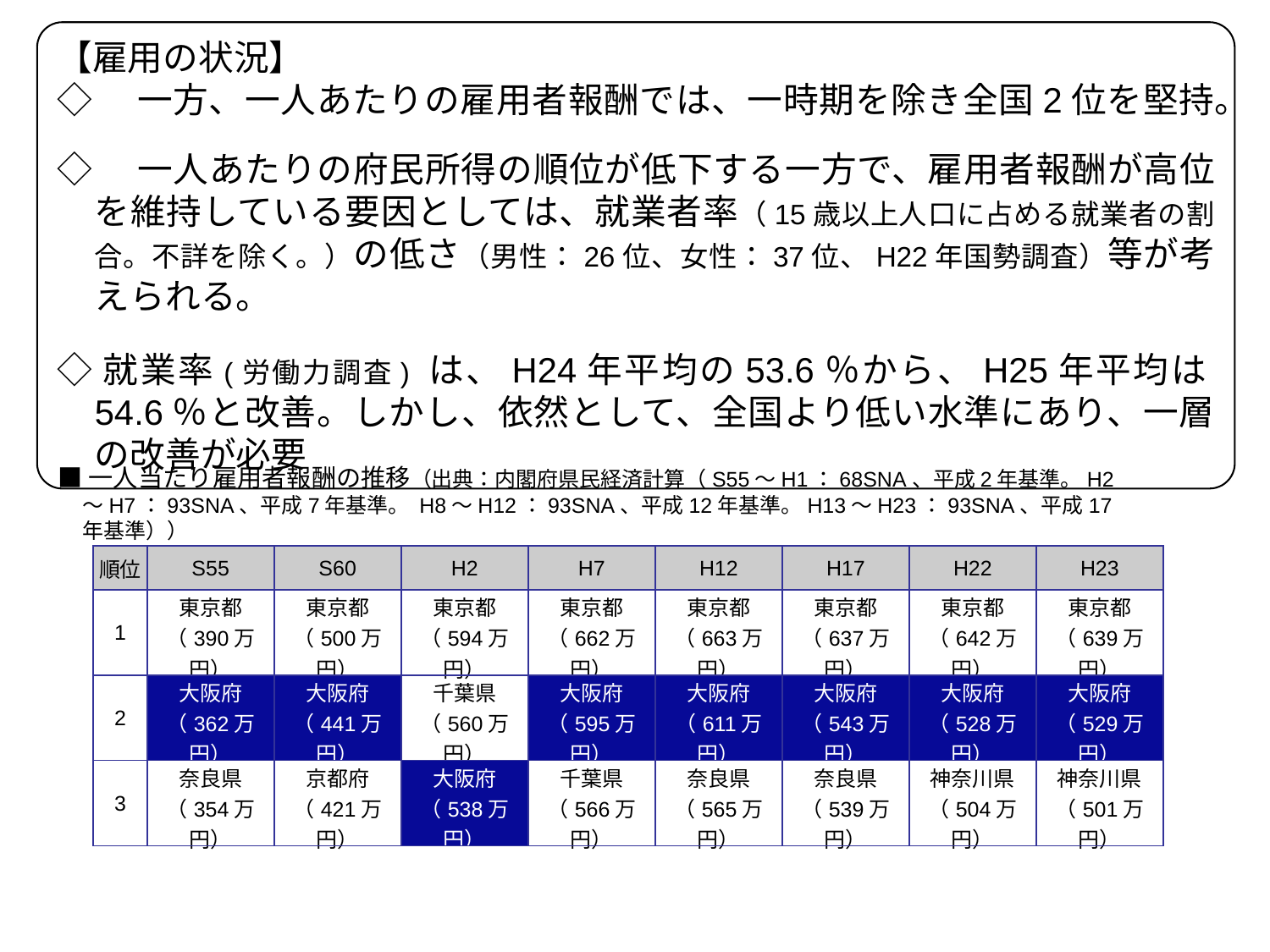

【雇用の状況】
◇　一方、一人あたりの雇用者報酬では、一時期を除き全国2位を堅持。

◇　一人あたりの府民所得の順位が低下する一方で、雇用者報酬が高位を維持している要因としては、就業者率（15歳以上人口に占める就業者の割合。不詳を除く。）の低さ（男性：26位、女性：37位、H22年国勢調査）等が考えられる。

◇就業率(労働力調査) は、H24年平均の53.6％から、H25年平均は54.6％と改善。しかし、依然として、全国より低い水準にあり、一層の改善が必要
■一人当たり雇用者報酬の推移（出典：内閣府県民経済計算（S55～H1：68SNA、平成2年基準。H2～H7：93SNA、平成7年基準。 H8～H12：93SNA、平成12年基準。H13～H23：93SNA、平成17年基準））
| 順位 | S55 | S60 | H2 | H7 | H12 | H17 | H22 | H23 |
| --- | --- | --- | --- | --- | --- | --- | --- | --- |
| 1 | 東京都 （390万円） | 東京都 （500万円） | 東京都 （594万円） | 東京都 （662万円） | 東京都 （663万円） | 東京都 （637万円） | 東京都 （642万円） | 東京都 （639万円） |
| 2 | 大阪府 （362万円） | 大阪府 （441万円） | 千葉県 （560万円） | 大阪府 （595万円） | 大阪府 （611万円） | 大阪府 （543万円） | 大阪府 （528万円） | 大阪府 （529万円） |
| 3 | 奈良県 （354万円） | 京都府 （421万円） | 大阪府 （538万円） | 千葉県 （566万円） | 奈良県 （565万円） | 奈良県 （539万円） | 神奈川県 （504万円） | 神奈川県 （501万円） |